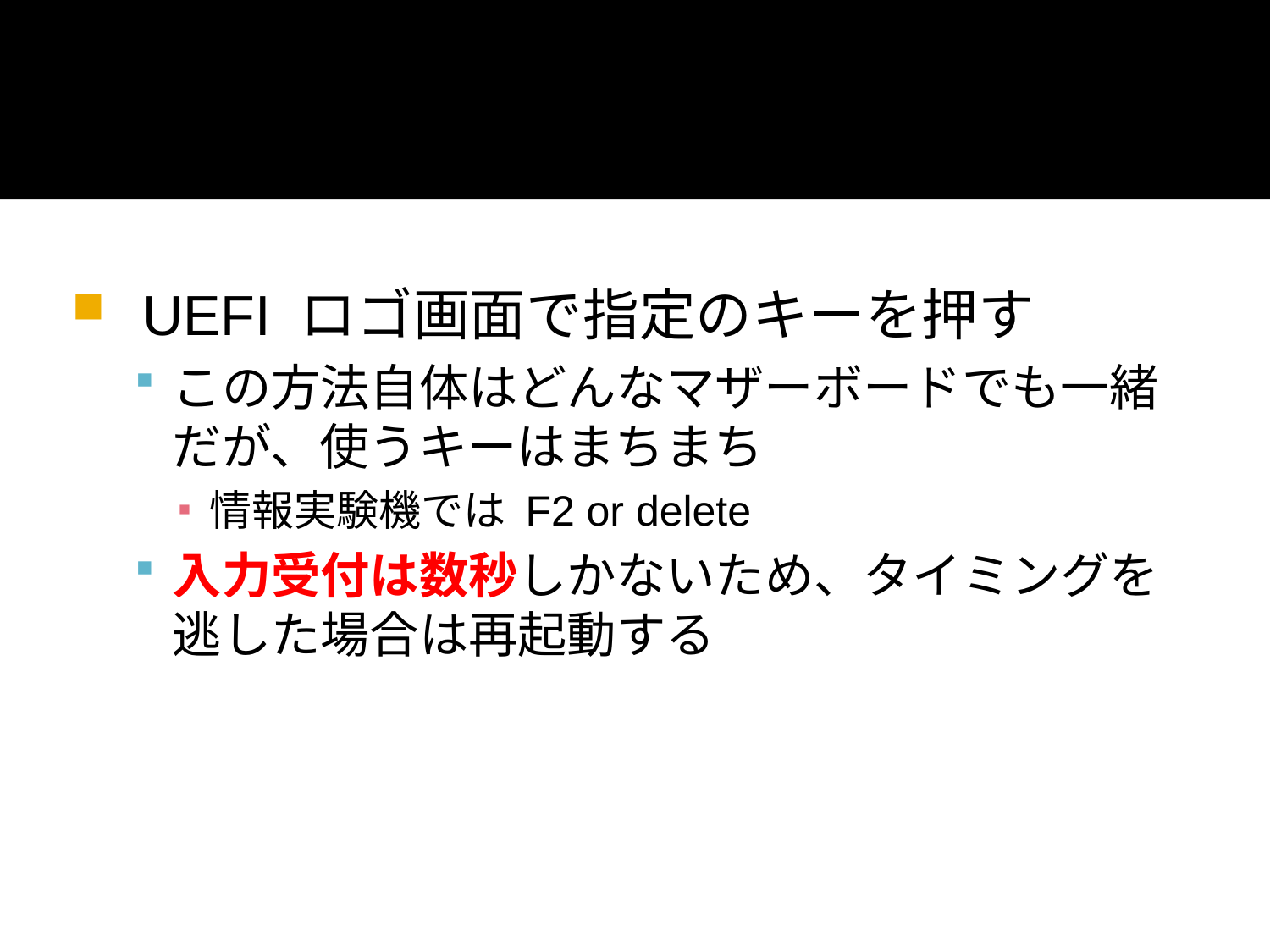

セットアップ画面への入り方
@情報実験機
UEFI ロゴ画面で指定のキーを押す
この方法自体はどんなマザーボードでも一緒だが、使うキーはまちまち
情報実験機では F2 or delete
入力受付は数秒しかないため、タイミングを逃した場合は再起動する